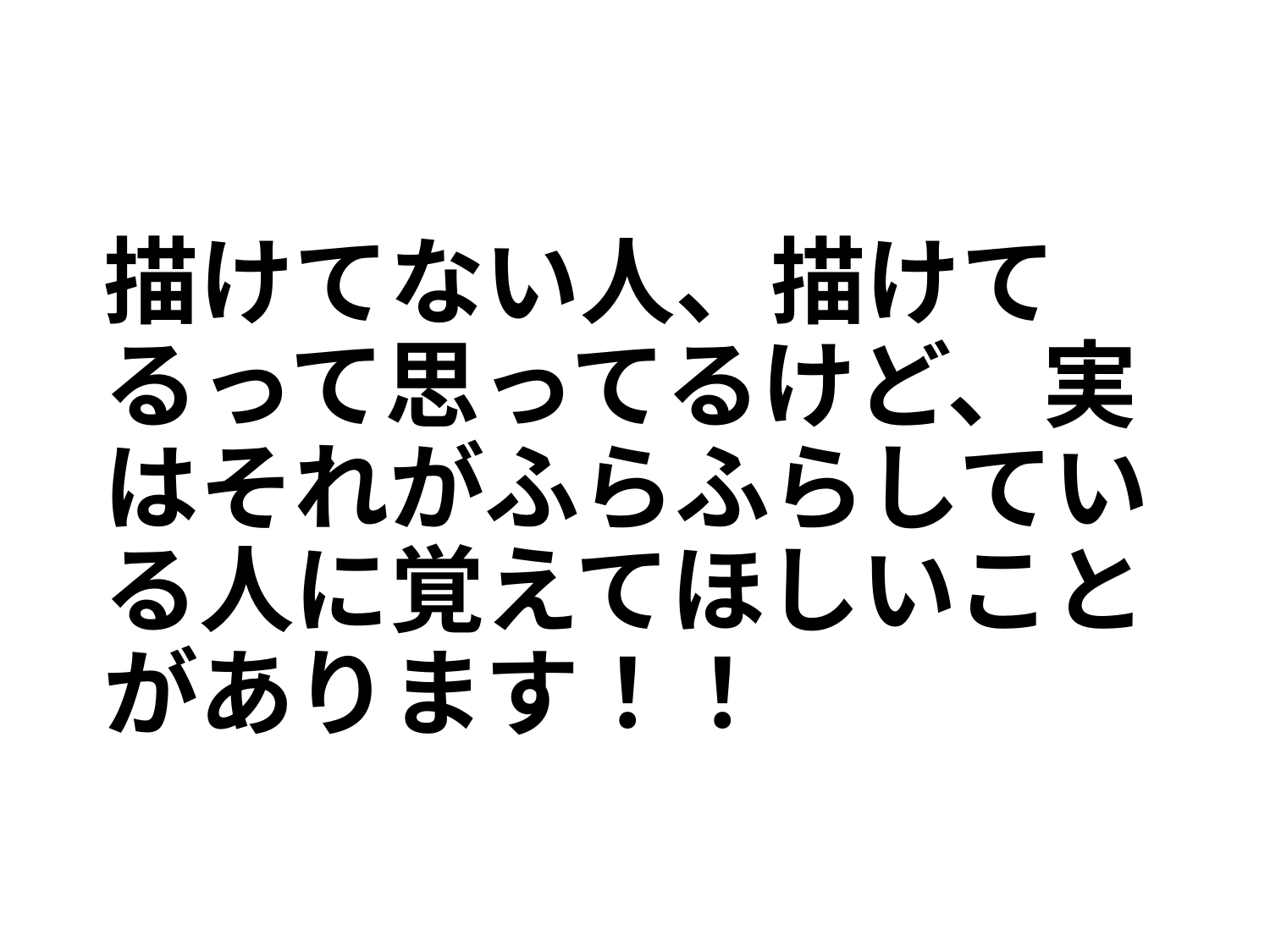

# 描けてない人、描けてるって思ってるけど、実はそれがふらふらしている人に覚えてほしいことがあります！！